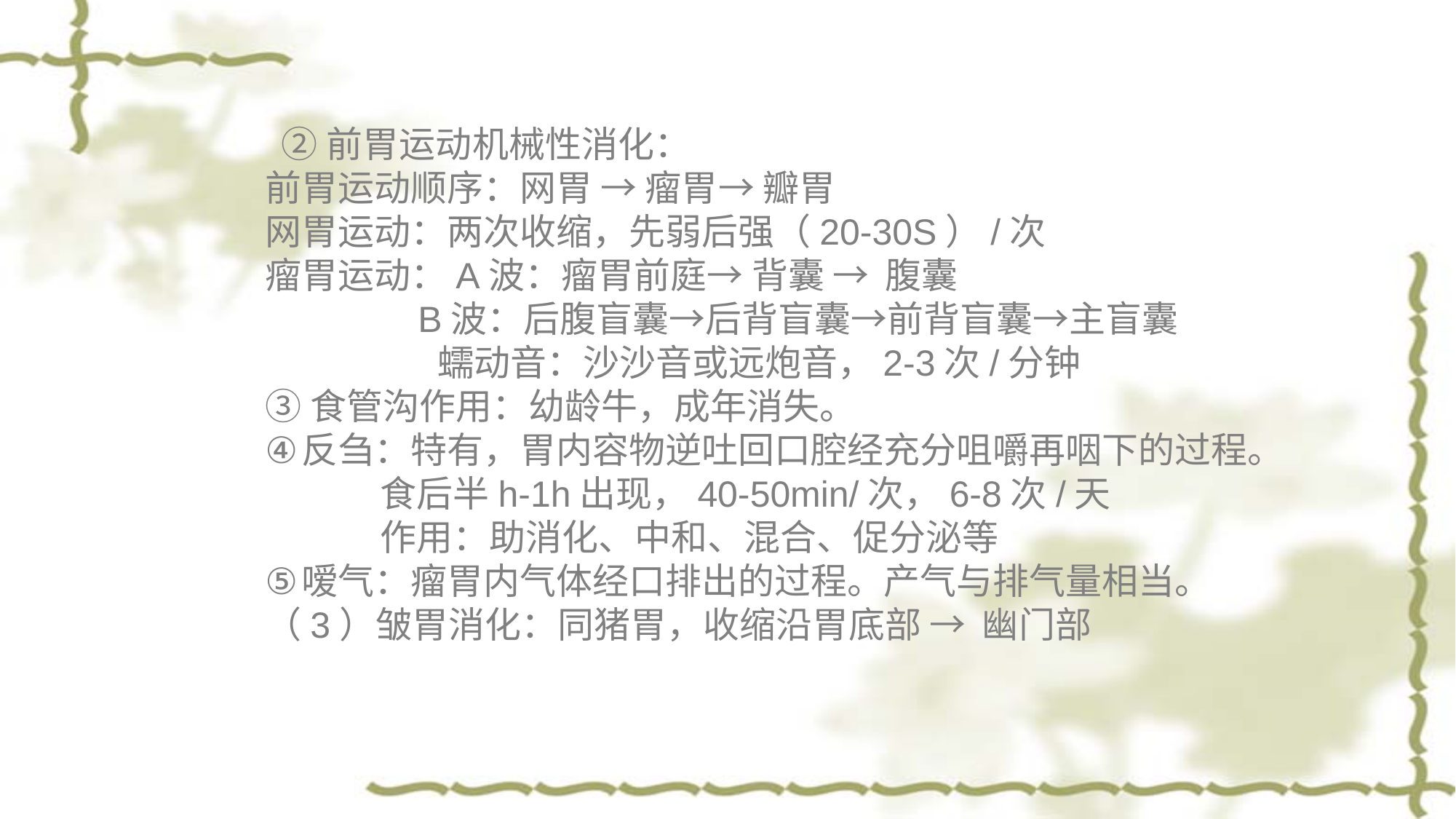

②前胃运动机械性消化：
前胃运动顺序：网胃 → 瘤胃→ 瓣胃
网胃运动：两次收缩，先弱后强（20-30S）/次
瘤胃运动：A波：瘤胃前庭→ 背囊 →  腹囊
               B波：后腹盲囊→后背盲囊→前背盲囊→主盲囊
                    蠕动音：沙沙音或远炮音，2-3次/分钟
③食管沟作用：幼龄牛，成年消失。
反刍：特有，胃内容物逆吐回口腔经充分咀嚼再咽下的过程。
             食后半h-1h出现，40-50min/次，6-8次/天
             作用：助消化、中和、混合、促分泌等
嗳气：瘤胃内气体经口排出的过程。产气与排气量相当。
（3）皱胃消化：同猪胃，收缩沿胃底部 →  幽门部